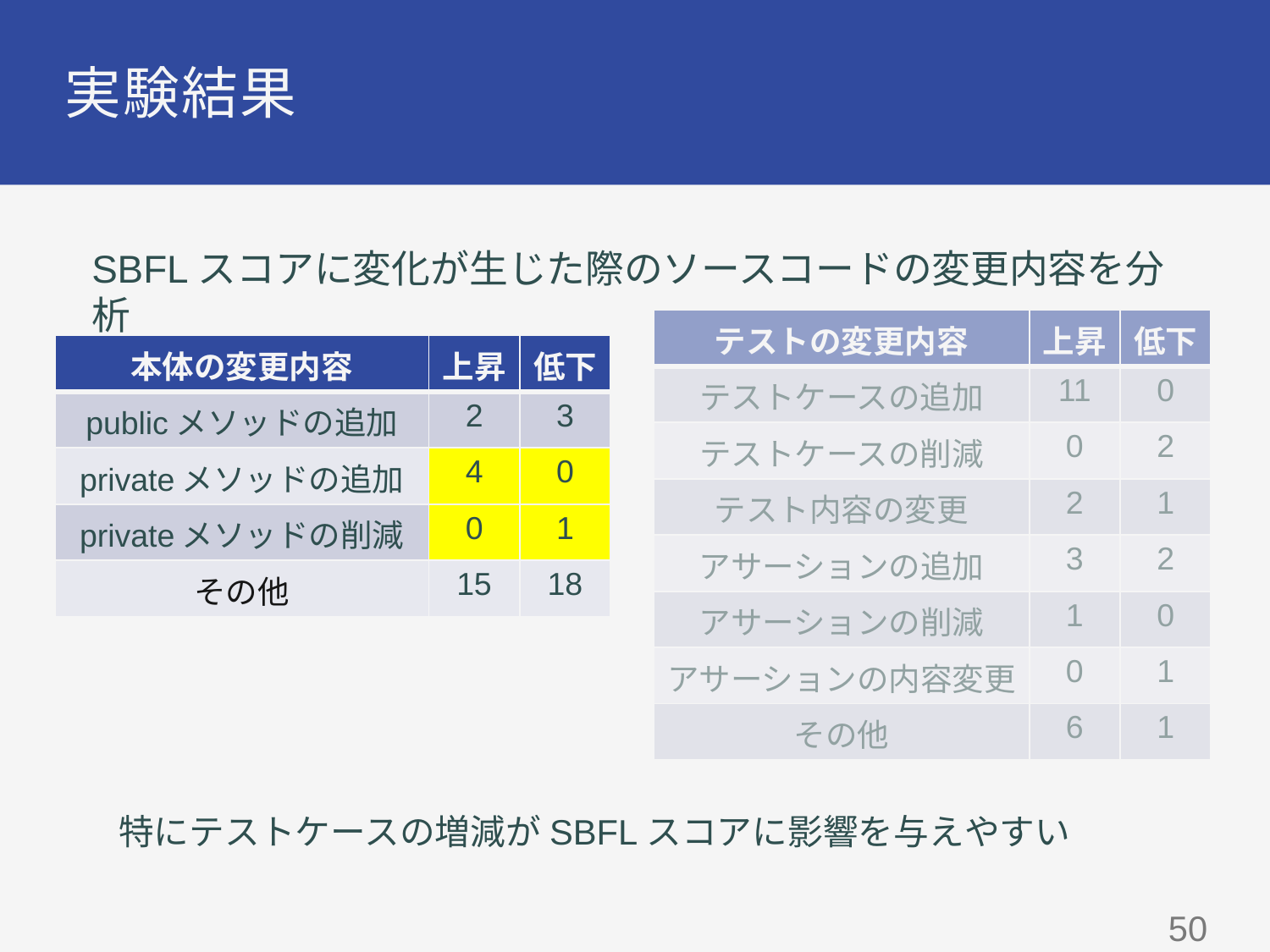

# 実験結果
SBFLスコアに変化が生じた際のソースコードの変更内容を分析

| テストの変更内容 | 上昇 | 低下 |
| --- | --- | --- |
| テストケースの追加 | 11 | 0 |
| テストケースの削減 | 0 | 2 |
| テスト内容の変更 | 2 | 1 |
| アサーションの追加 | 3 | 2 |
| アサーションの削減 | 1 | 0 |
| アサーションの内容変更 | 0 | 1 |
| その他 | 6 | 1 |
| 本体の変更内容 | 上昇 | 低下 |
| --- | --- | --- |
| publicメソッドの追加 | 2 | 3 |
| privateメソッドの追加 | 4 | 0 |
| privateメソッドの削減 | 0 | 1 |
| その他 | 15 | 18 |
特にテストケースの増減がSBFLスコアに影響を与えやすい
50